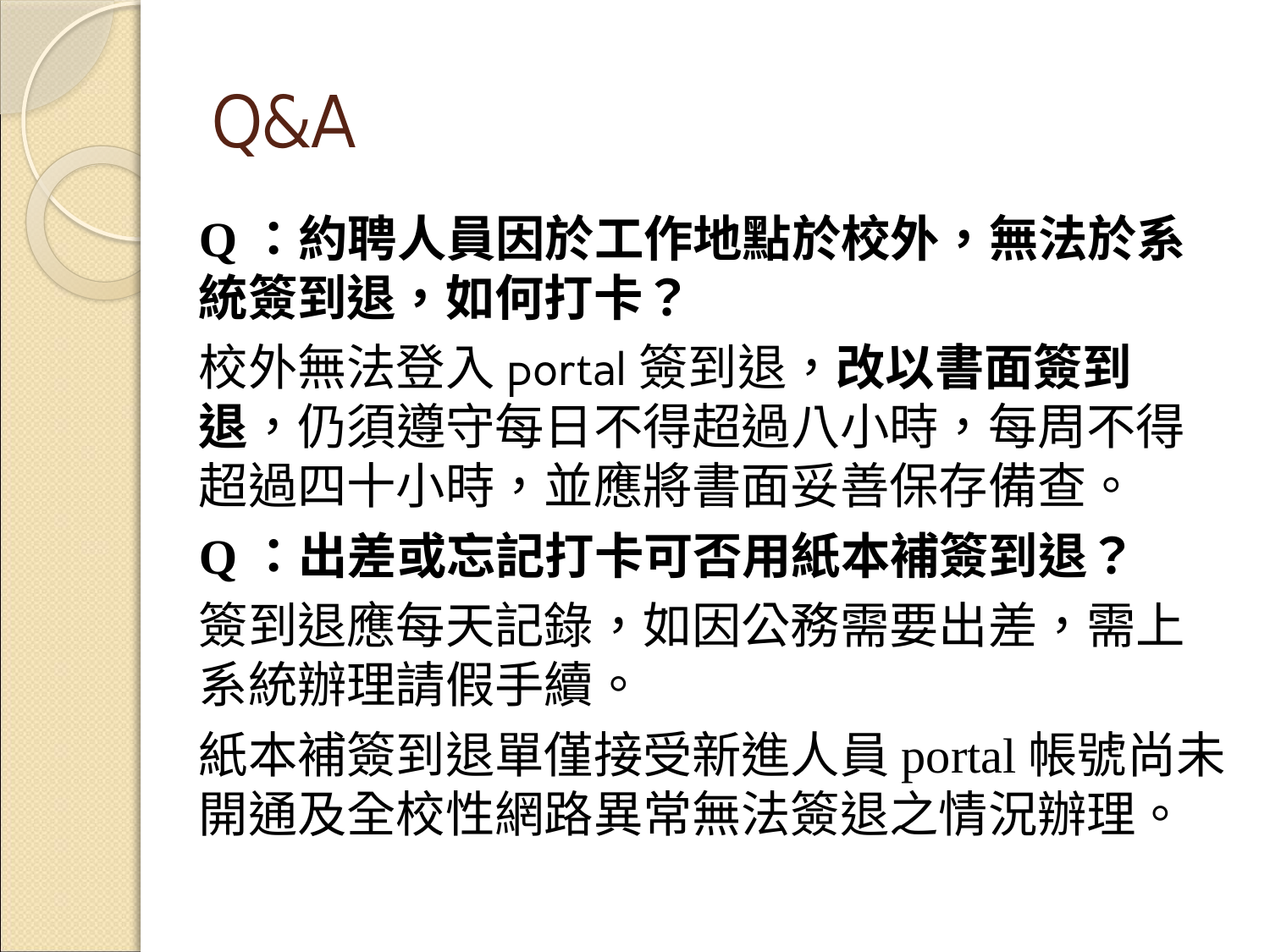

# Q&A
Q：約聘人員因於工作地點於校外，無法於系統簽到退，如何打卡？
校外無法登入portal簽到退，改以書面簽到退，仍須遵守每日不得超過八小時，每周不得超過四十小時，並應將書面妥善保存備查。
Q：出差或忘記打卡可否用紙本補簽到退？
簽到退應每天記錄，如因公務需要出差，需上系統辦理請假手續。
紙本補簽到退單僅接受新進人員portal帳號尚未開通及全校性網路異常無法簽退之情況辦理。